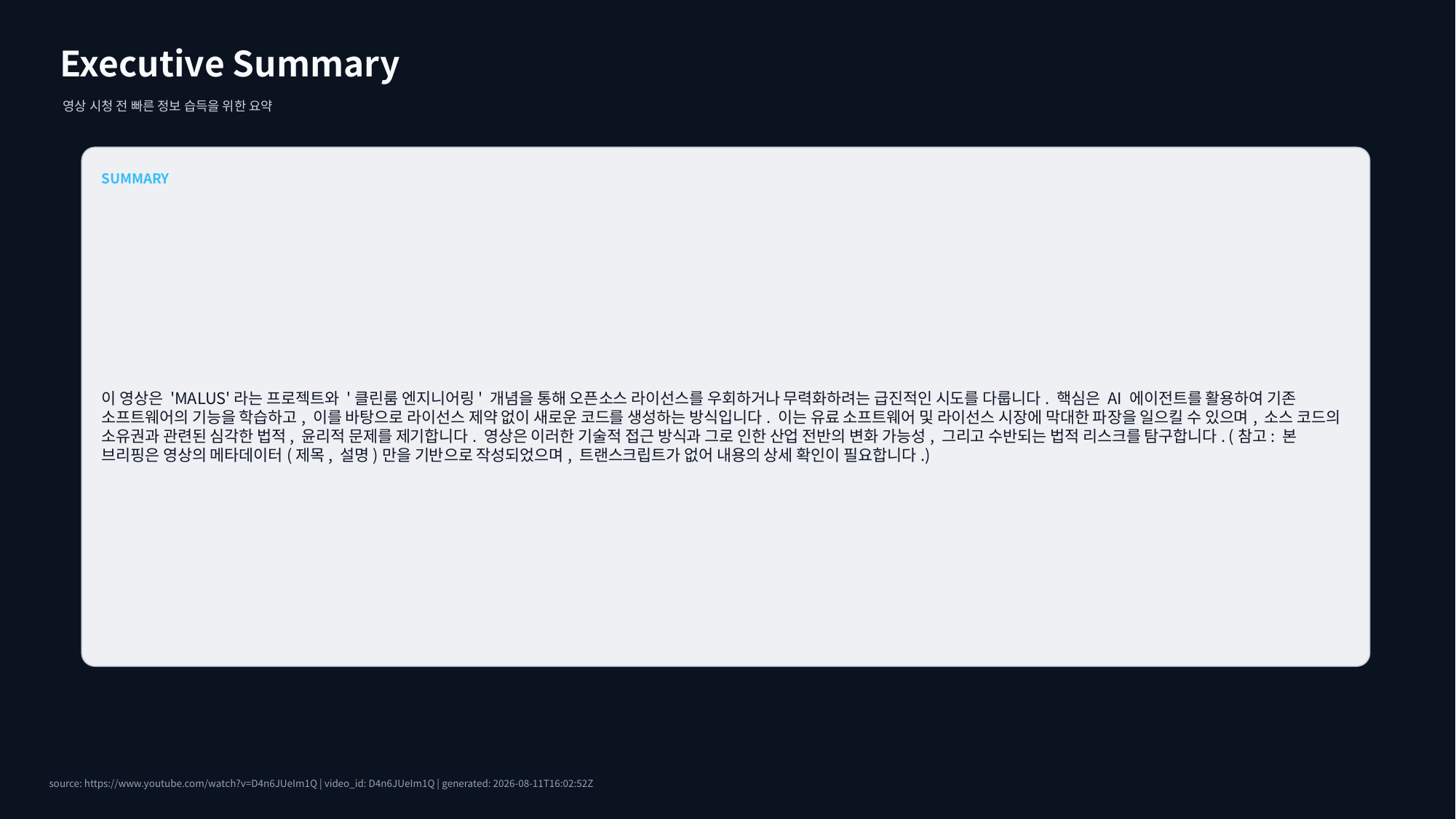

Executive Summary
영상 시청 전 빠른 정보 습득을 위한 요약

SUMMARY
이 영상은 'MALUS'라는 프로젝트와 '클린룸 엔지니어링' 개념을 통해 오픈소스 라이선스를 우회하거나 무력화하려는 급진적인 시도를 다룹니다. 핵심은 AI 에이전트를 활용하여 기존 소프트웨어의 기능을 학습하고, 이를 바탕으로 라이선스 제약 없이 새로운 코드를 생성하는 방식입니다. 이는 유료 소프트웨어 및 라이선스 시장에 막대한 파장을 일으킬 수 있으며, 소스 코드의 소유권과 관련된 심각한 법적, 윤리적 문제를 제기합니다. 영상은 이러한 기술적 접근 방식과 그로 인한 산업 전반의 변화 가능성, 그리고 수반되는 법적 리스크를 탐구합니다. (참고: 본 브리핑은 영상의 메타데이터(제목, 설명)만을 기반으로 작성되었으며, 트랜스크립트가 없어 내용의 상세 확인이 필요합니다.)
source: https://www.youtube.com/watch?v=D4n6JUeIm1Q | video_id: D4n6JUeIm1Q | generated: 2026-08-11T16:02:52Z